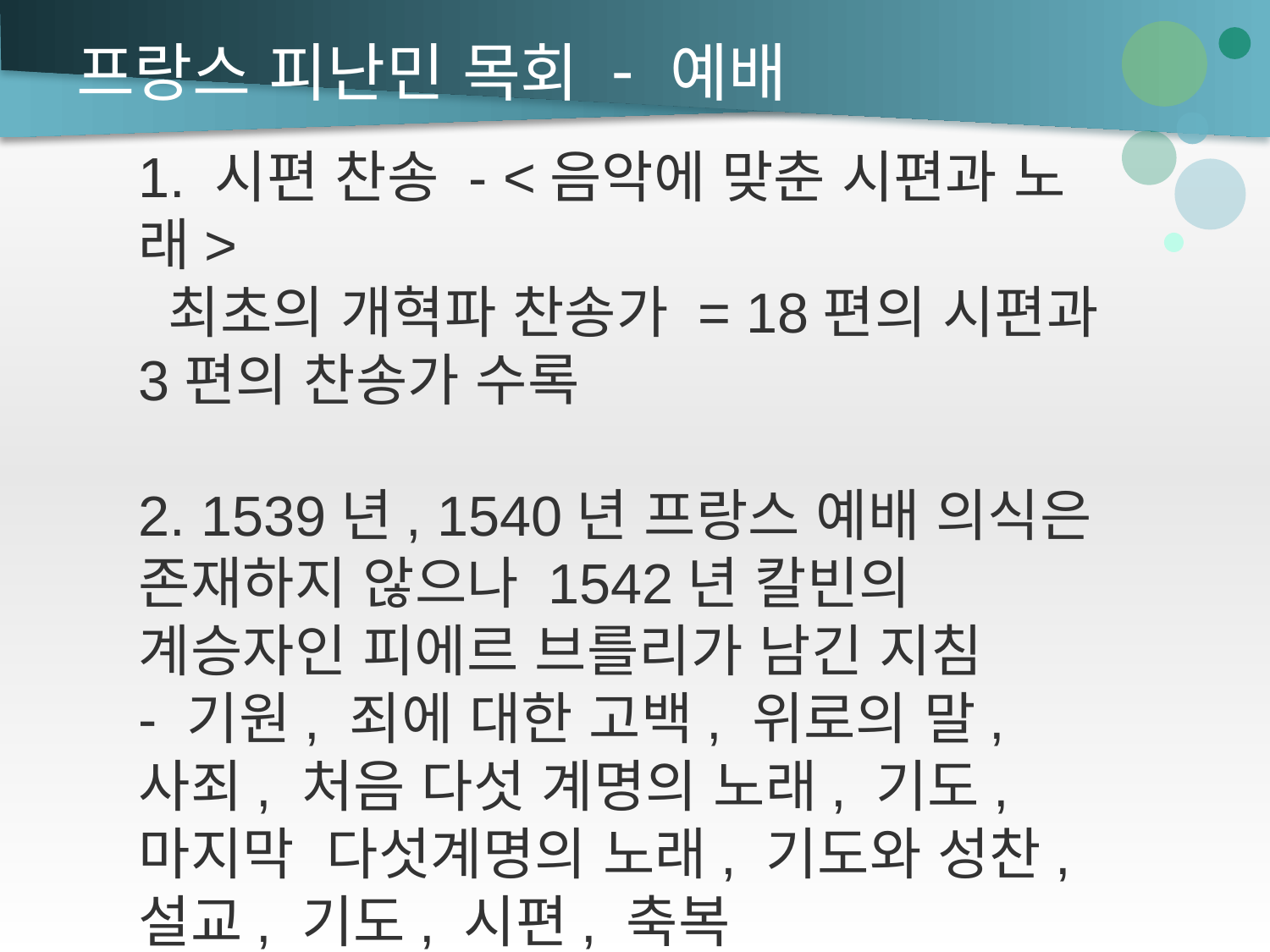

# 프랑스 피난민 목회 - 예배
1. 시편 찬송 - <음악에 맞춘 시편과 노래>
 최초의 개혁파 찬송가 = 18편의 시편과 3편의 찬송가 수록

2. 1539년, 1540년 프랑스 예배 의식은 존재하지 않으나 1542년 칼빈의 계승자인 피에르 브를리가 남긴 지침
- 기원, 죄에 대한 고백, 위로의 말, 사죄, 처음 다섯 계명의 노래, 기도, 마지막  다섯계명의 노래, 기도와 성찬, 설교, 기도, 시편, 축복